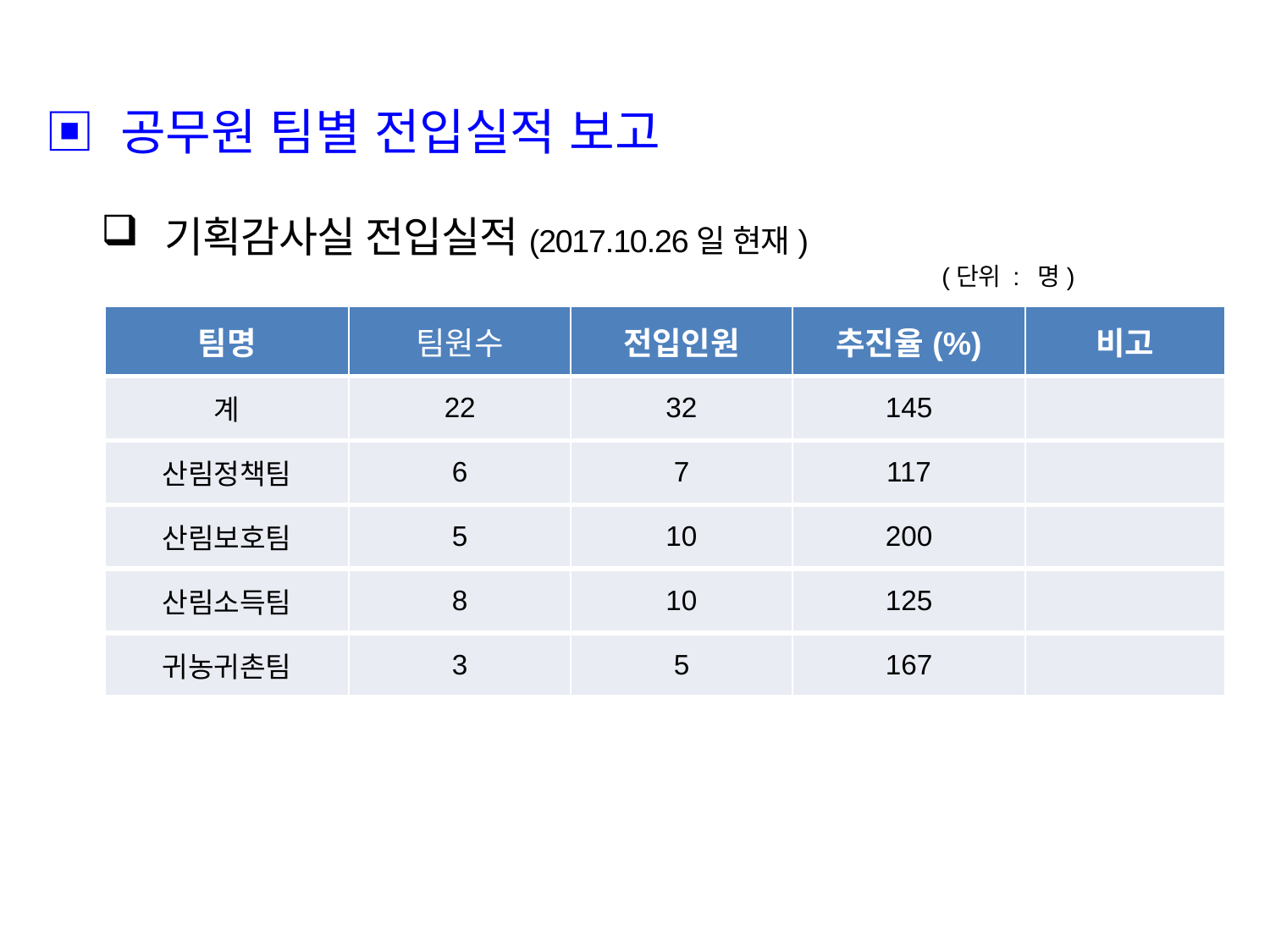

▣ 공무원 팀별 전입실적 보고
기획감사실 전입실적(2017.10.26일 현재)
                                                                                                                                          (단위 :  명)

| 팀명 | 팀원수 | 전입인원 | 추진율(%) | 비고 |
| --- | --- | --- | --- | --- |
| 계 | 22 | 32 | 145 |  |
| 산림정책팀 | 6 | 7 | 117 |  |
| 산림보호팀 | 5 | 10 | 200 |  |
| 산림소득팀 | 8 | 10 | 125 |  |
| 귀농귀촌팀 | 3 | 5 | 167 |  |